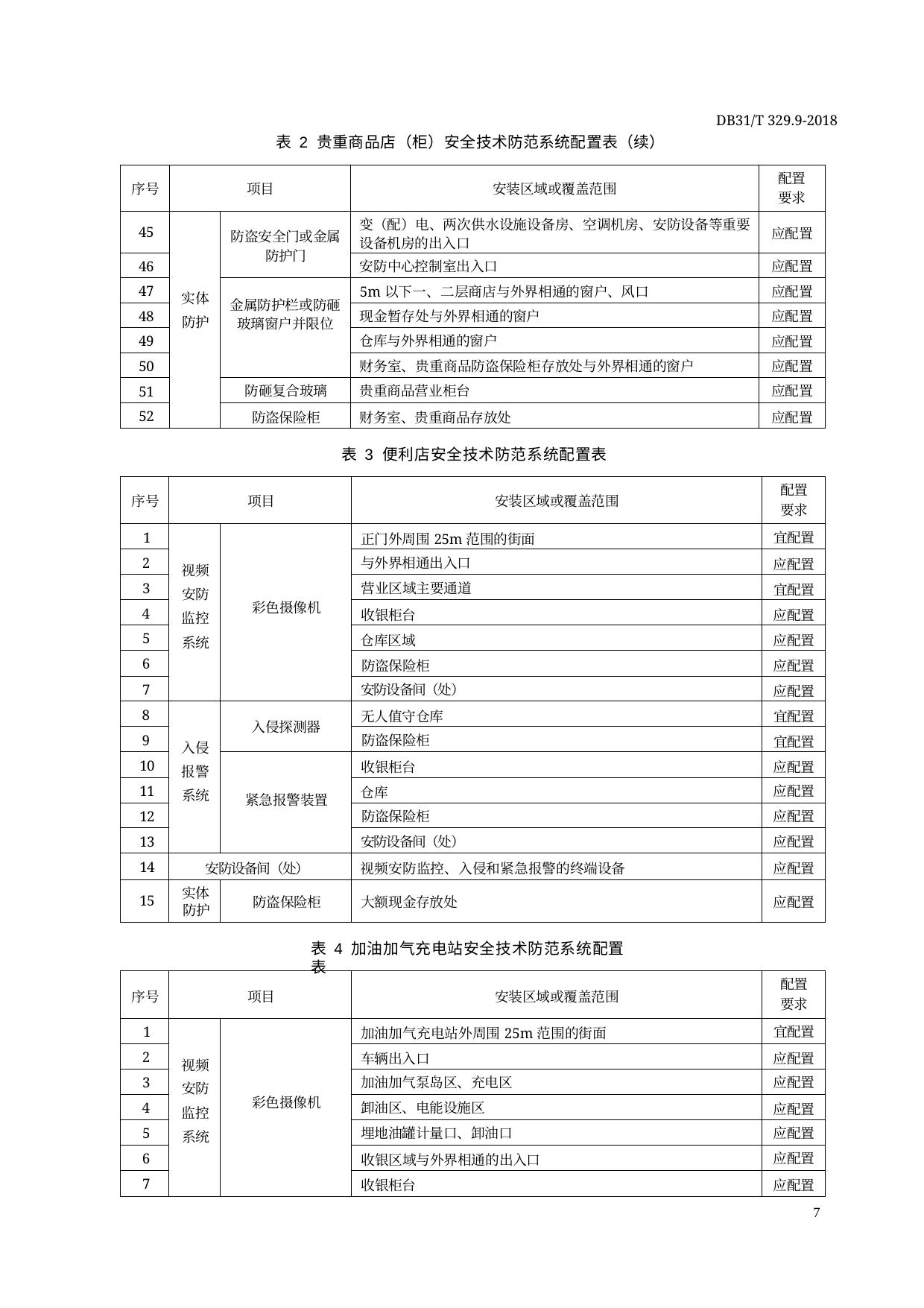

DB31/T 329.9-2018
表 2 贵重商品店（柜）安全技术防范系统配置表（续）
| 序号 | 项目 |  | 安装区域或覆盖范围 | 配置 要求 |
| --- | --- | --- | --- | --- |
| 45 | 实体 防护 | 防盗安全门或金属 防护门 | 变（配）电、两次供水设施设备房、空调机房、安防设备等重要 设备机房的出入口 | 应配置 |
| 46 |  |  | 安防中心控制室出入口 | 应配置 |
| 47 |  | 金属防护栏或防砸 玻璃窗户并限位 | 5m以下一、二层商店与外界相通的窗户、风口 | 应配置 |
| 48 |  |  | 现金暂存处与外界相通的窗户 | 应配置 |
| 49 |  |  | 仓库与外界相通的窗户 | 应配置 |
| 50 |  |  | 财务室、贵重商品防盗保险柜存放处与外界相通的窗户 | 应配置 |
| 51 |  | 防砸复合玻璃 | 贵重商品营业柜台 | 应配置 |
| 52 |  | 防盗保险柜 | 财务室、贵重商品存放处 | 应配置 |

表 3 便利店安全技术防范系统配置表
| 序号 | 项目 |  | 安装区域或覆盖范围 | 配置 要求 |
| --- | --- | --- | --- | --- |
| 1 | 视频 安防 监控 系统 | 彩色摄像机 | 正门外周围25m范围的街面 | 宜配置 |
| 2 |  |  | 与外界相通出入口 | 应配置 |
| 3 |  |  | 营业区域主要通道 | 宜配置 |
| 4 |  |  | 收银柜台 | 应配置 |
| 5 |  |  | 仓库区域 | 应配置 |
| 6 |  |  | 防盗保险柜 | 应配置 |
| 7 |  |  | 安防设备间（处） | 应配置 |
| 8 | 入侵 报警 系统 | 入侵探测器 | 无人值守仓库 | 宜配置 |
| 9 |  |  | 防盗保险柜 | 宜配置 |
| 10 |  | 紧急报警装置 | 收银柜台 | 应配置 |
| 11 |  |  | 仓库 | 应配置 |
| 12 |  |  | 防盗保险柜 | 应配置 |
| 13 |  |  | 安防设备间（处） | 应配置 |
| 14 | 安防设备间（处） |  | 视频安防监控、入侵和紧急报警的终端设备 | 应配置 |
| 15 | 实体 防护 | 防盗保险柜 | 大额现金存放处 | 应配置 |

表 4 加油加气充电站安全技术防范系统配置表
| 序号 | 项目 |  | 安装区域或覆盖范围 | 配置 要求 |
| --- | --- | --- | --- | --- |
| 1 | 视频 安防 监控 系统 | 彩色摄像机 | 加油加气充电站外周围25m范围的街面 | 宜配置 |
| 2 |  |  | 车辆出入口 | 应配置 |
| 3 |  |  | 加油加气泵岛区、充电区 | 应配置 |
| 4 |  |  | 卸油区、电能设施区 | 应配置 |
| 5 |  |  | 埋地油罐计量口、卸油口 | 应配置 |
| 6 |  |  | 收银区域与外界相通的出入口 | 应配置 |
| 7 |  |  | 收银柜台 | 应配置 |

7